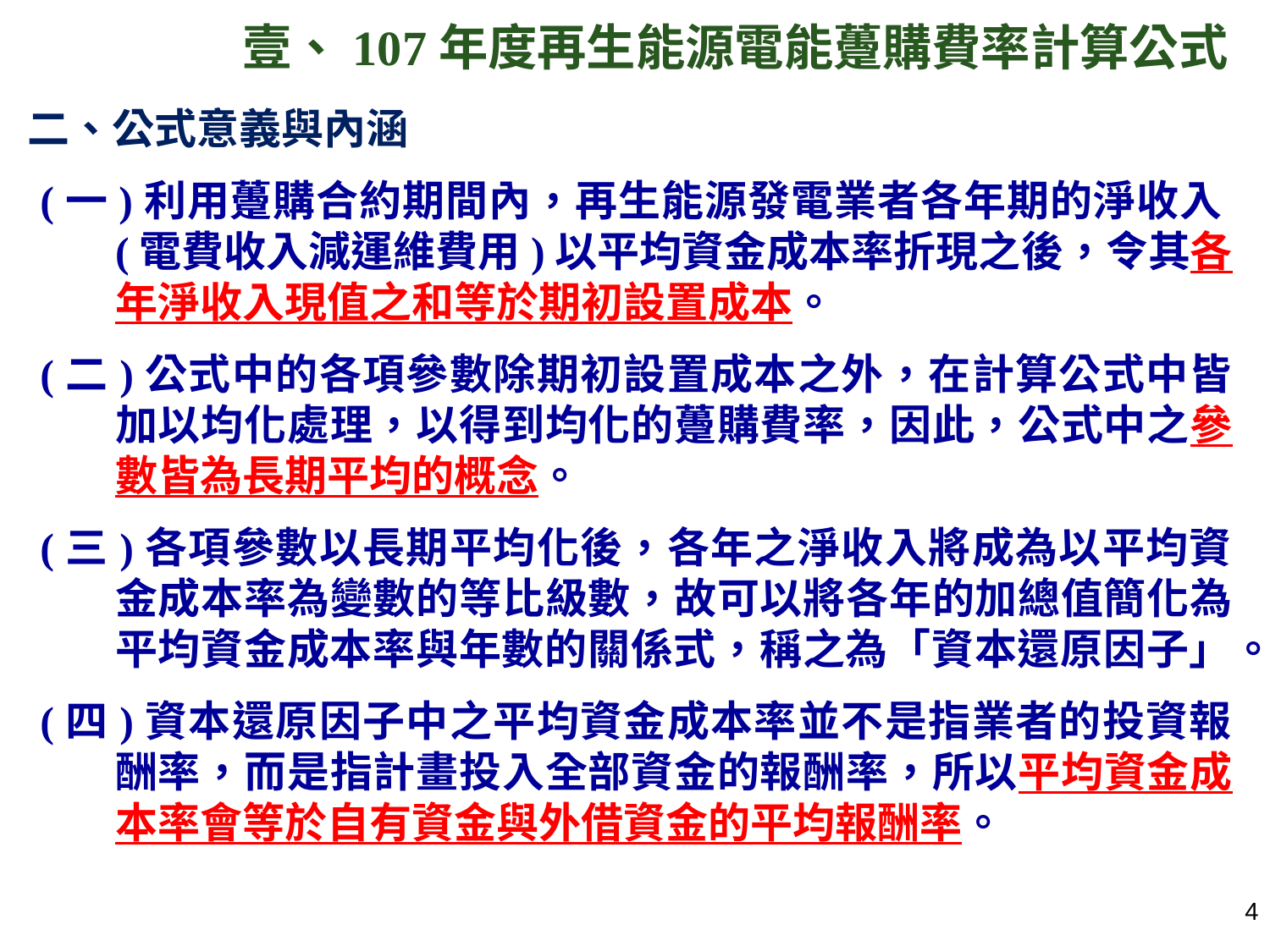

壹、107年度再生能源電能躉購費率計算公式
二、公式意義與內涵
(一)利用躉購合約期間內，再生能源發電業者各年期的淨收入(電費收入減運維費用)以平均資金成本率折現之後，令其各年淨收入現值之和等於期初設置成本。
(二)公式中的各項參數除期初設置成本之外，在計算公式中皆加以均化處理，以得到均化的躉購費率，因此，公式中之參數皆為長期平均的概念。
(三)各項參數以長期平均化後，各年之淨收入將成為以平均資金成本率為變數的等比級數，故可以將各年的加總值簡化為平均資金成本率與年數的關係式，稱之為「資本還原因子」。
(四)資本還原因子中之平均資金成本率並不是指業者的投資報酬率，而是指計畫投入全部資金的報酬率，所以平均資金成本率會等於自有資金與外借資金的平均報酬率。
4